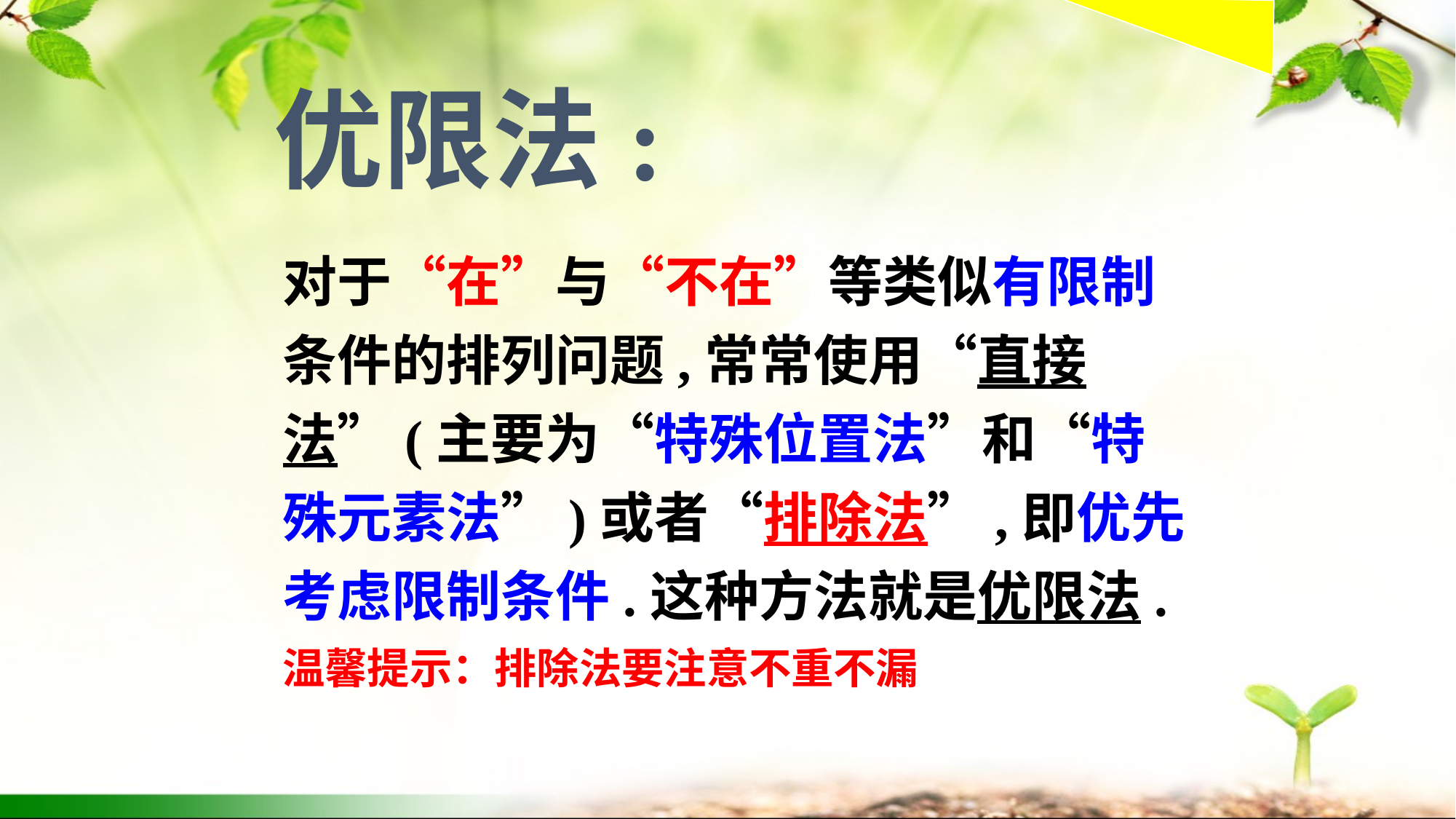

优限法:
对于“在”与“不在”等类似有限制条件的排列问题,常常使用“直接法”(主要为“特殊位置法”和“特殊元素法”)或者“排除法”,即优先考虑限制条件.这种方法就是优限法.
温馨提示：排除法要注意不重不漏